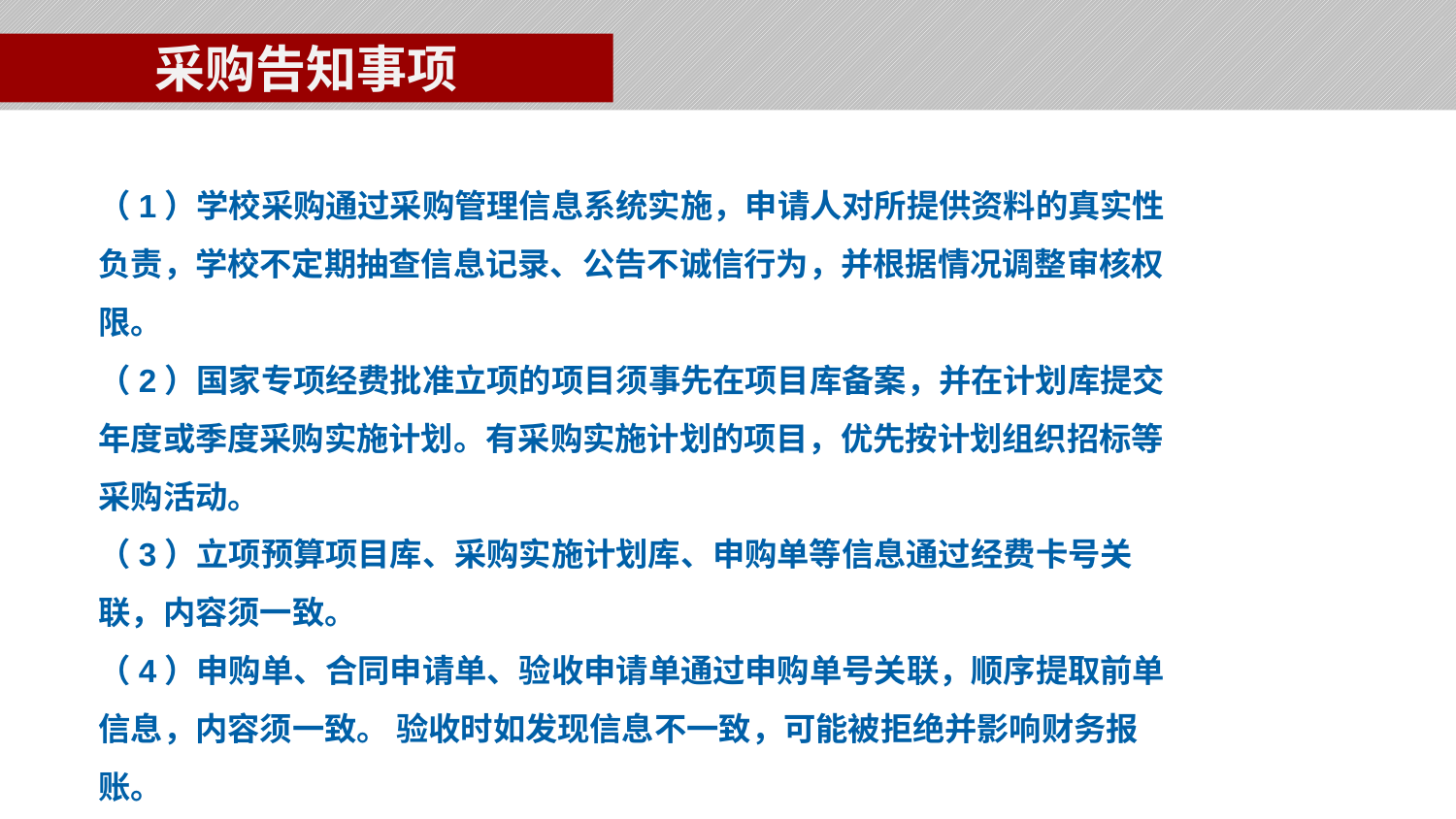

采购告知事项

（1）学校采购通过采购管理信息系统实施，申请人对所提供资料的真实性负责，学校不定期抽查信息记录、公告不诚信行为，并根据情况调整审核权限。
（2）国家专项经费批准立项的项目须事先在项目库备案，并在计划库提交年度或季度采购实施计划。有采购实施计划的项目，优先按计划组织招标等采购活动。
（3）立项预算项目库、采购实施计划库、申购单等信息通过经费卡号关联，内容须一致。
（4）申购单、合同申请单、验收申请单通过申购单号关联，顺序提取前单信息，内容须一致。 验收时如发现信息不一致，可能被拒绝并影响财务报账。